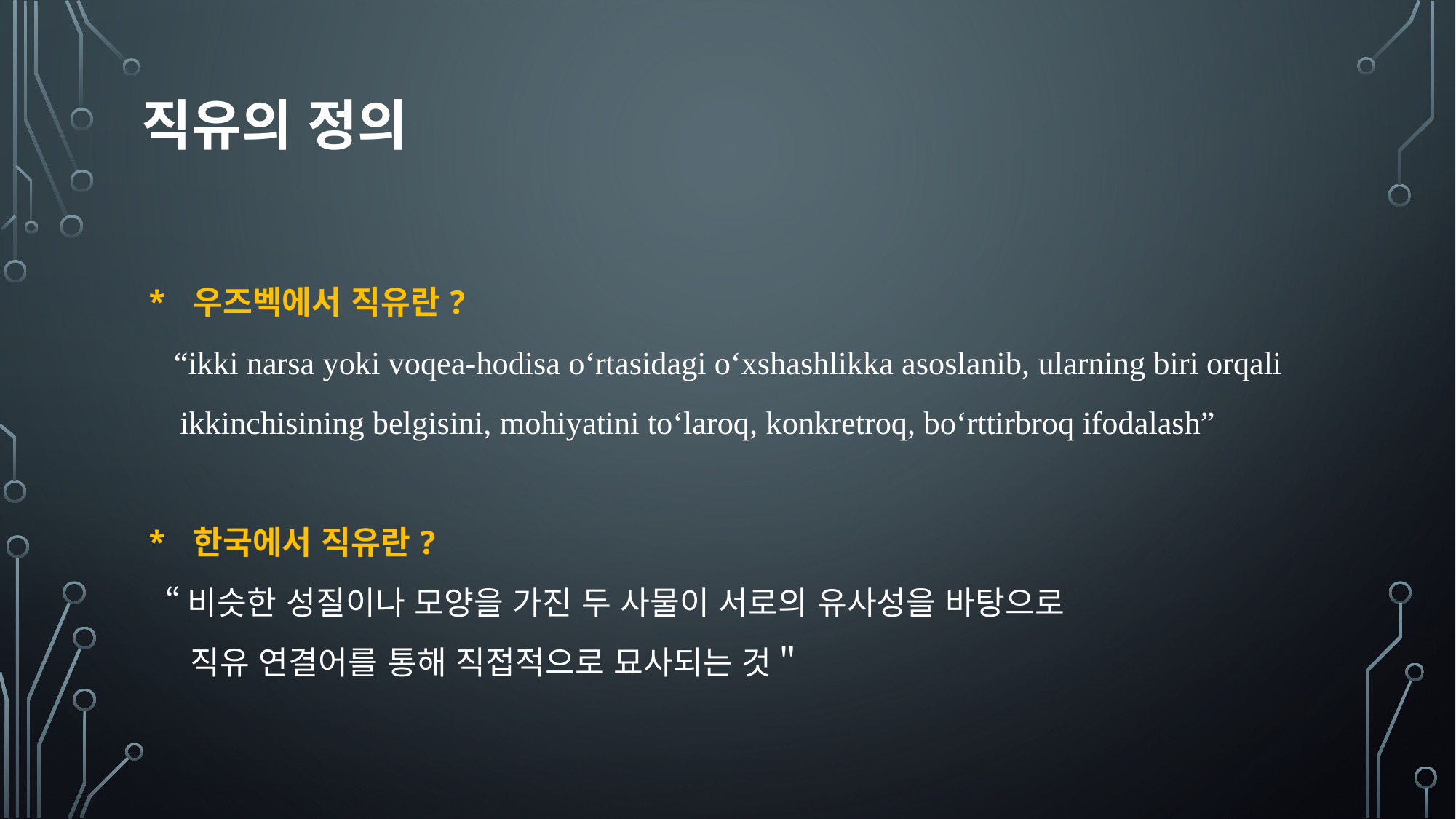

# 직유의 정의
* 우즈벡에서 직유란?
   “ikki narsa yoki voqea-hodisa o‘rtasidagi o‘xshashlikka asoslanib, ularning biri orqali
    ikkinchisining belgisini, mohiyatini to‘laroq, konkretroq, bo‘rttirbroq ifodalash”

* 한국에서 직유란?
  “비슷한 성질이나 모양을 가진 두 사물이 서로의 유사성을 바탕으로
    직유 연결어를 통해 직접적으로 묘사되는 것＂